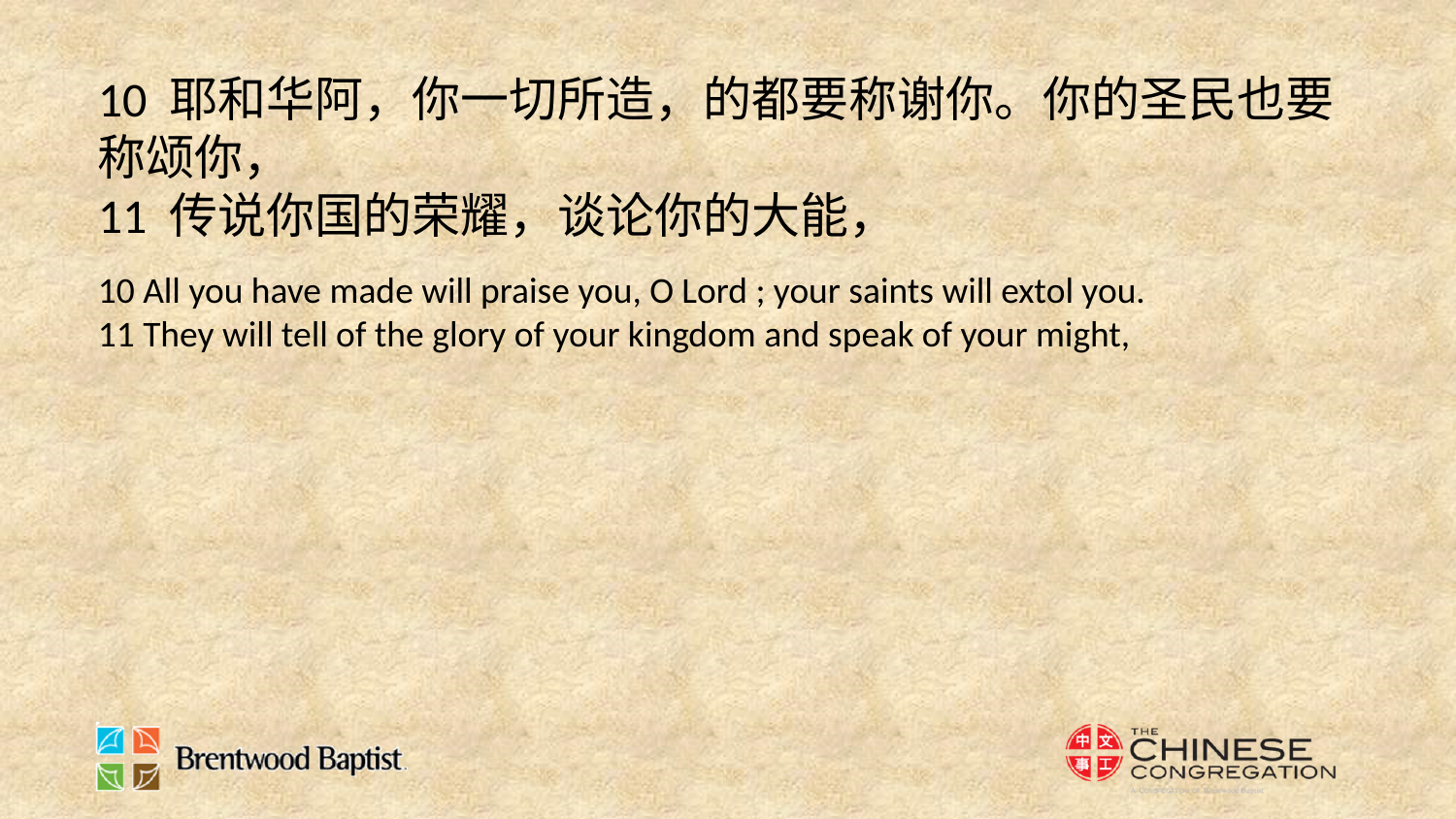

10 耶和华阿，你一切所造，的都要称谢你。你的圣民也要称颂你，
11 传说你国的荣耀，谈论你的大能，

10 All you have made will praise you, O Lord ; your saints will extol you.
11 They will tell of the glory of your kingdom and speak of your might,